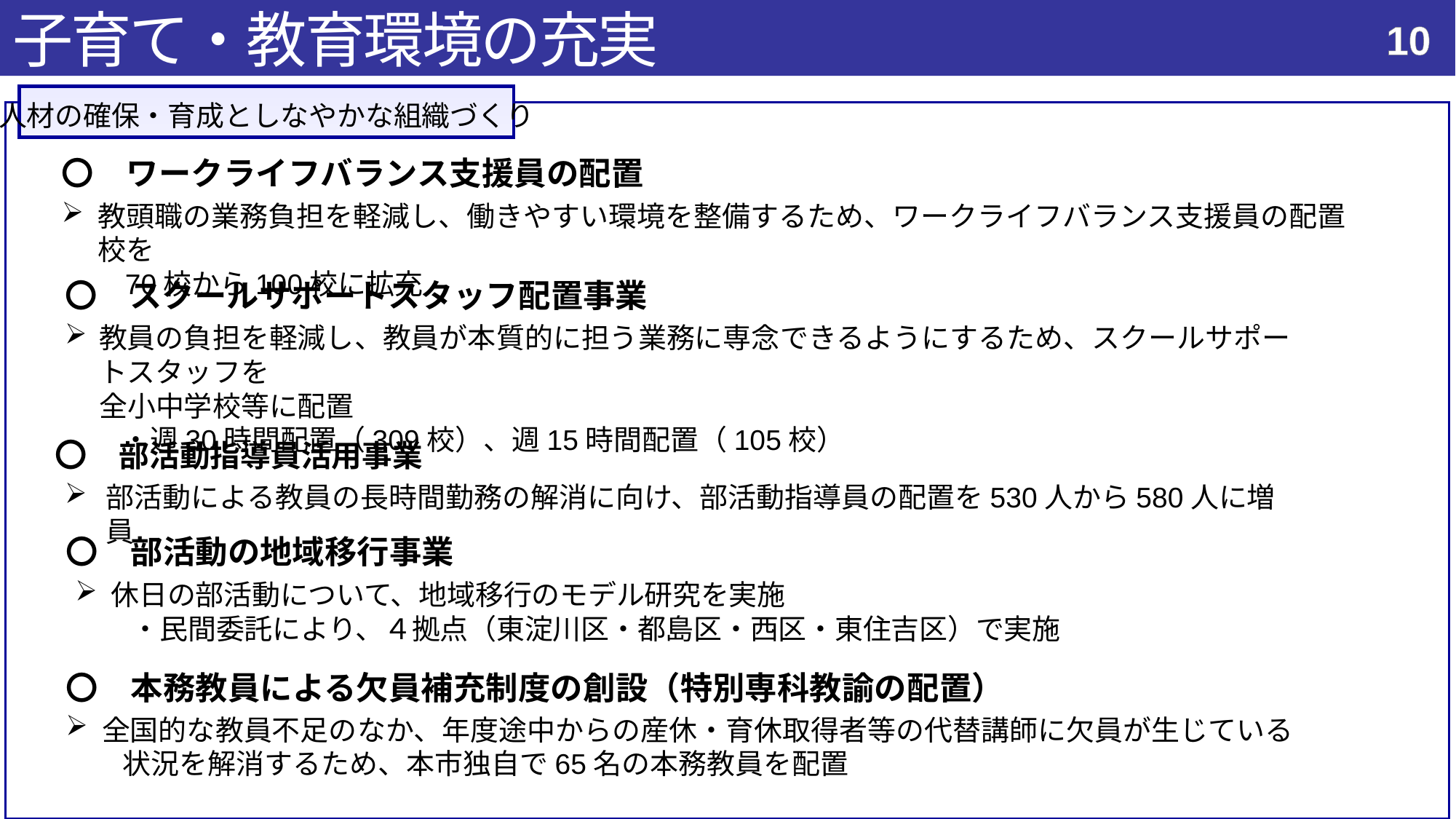

子育て・教育環境の充実
10
人材の確保・育成としなやかな組織づくり

　　〇　ワークライフバランス支援員の配置
教頭職の業務負担を軽減し、働きやすい環境を整備するため、ワークライフバランス支援員の配置校を
　　70校から100校に拡充

　　〇　スクールサポートスタッフ配置事業
教員の負担を軽減し、教員が本質的に担う業務に専念できるようにするため、スクールサポートスタッフを
全小中学校等に配置
　　・週30時間配置（309校）、週15時間配置（105校）

　〇　部活動指導員活用事業
部活動による教員の長時間勤務の解消に向け、部活動指導員の配置を530人から580人に増員
　　〇　部活動の地域移行事業
休日の部活動について、地域移行のモデル研究を実施
　　・民間委託により、４拠点（東淀川区・都島区・西区・東住吉区）で実施
　　〇　本務教員による欠員補充制度の創設（特別専科教諭の配置）
全国的な教員不足のなか、年度途中からの産休・育休取得者等の代替講師に欠員が生じている
　　状況を解消するため、本市独自で65名の本務教員を配置